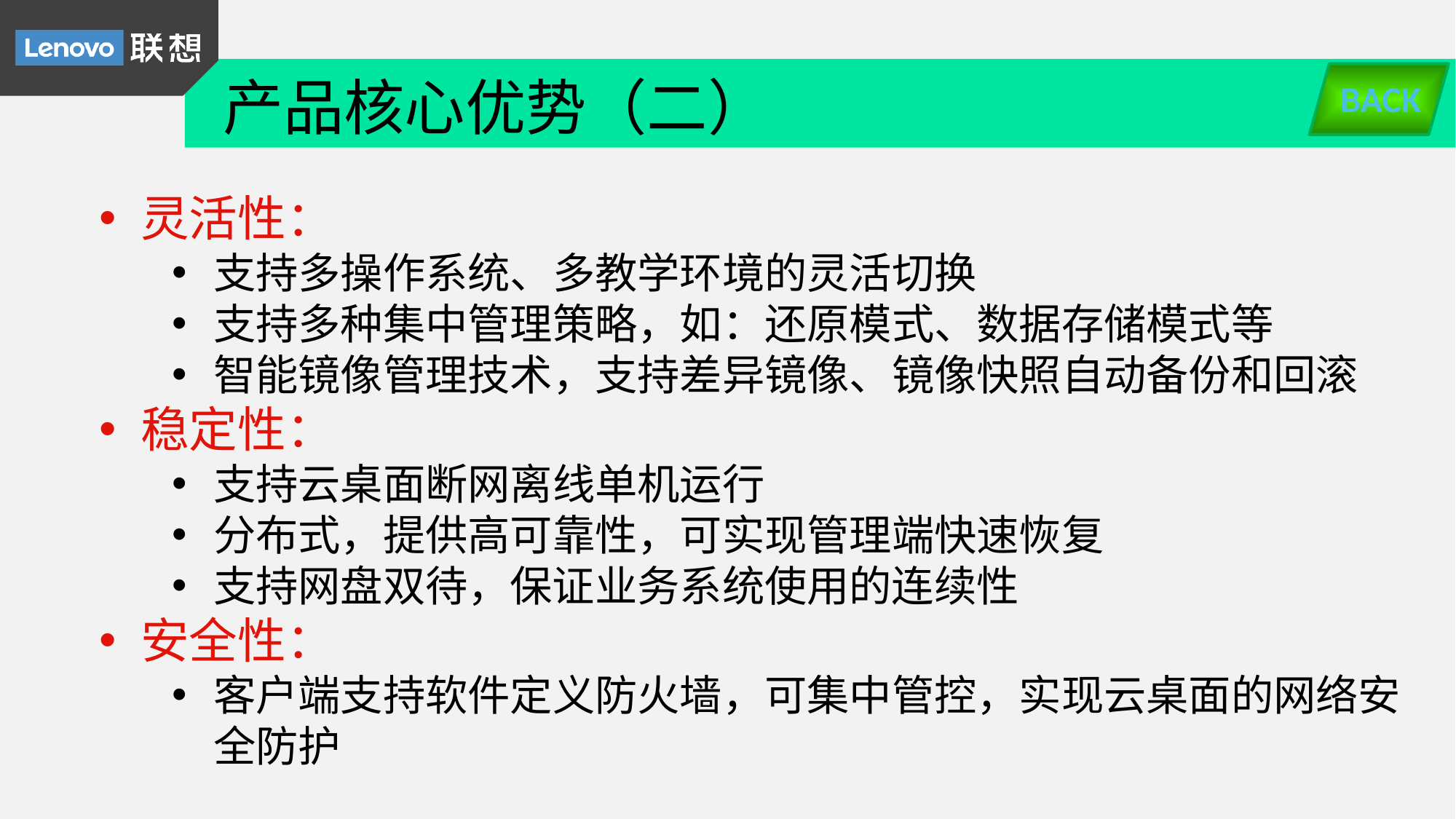

产品核心优势（二）

BACK
灵活性：
支持多操作系统、多教学环境的灵活切换
支持多种集中管理策略，如：还原模式、数据存储模式等
智能镜像管理技术，支持差异镜像、镜像快照自动备份和回滚
稳定性：
支持云桌面断网离线单机运行
分布式，提供高可靠性，可实现管理端快速恢复
支持网盘双待，保证业务系统使用的连续性
安全性：
客户端支持软件定义防火墙，可集中管控，实现云桌面的网络安全防护